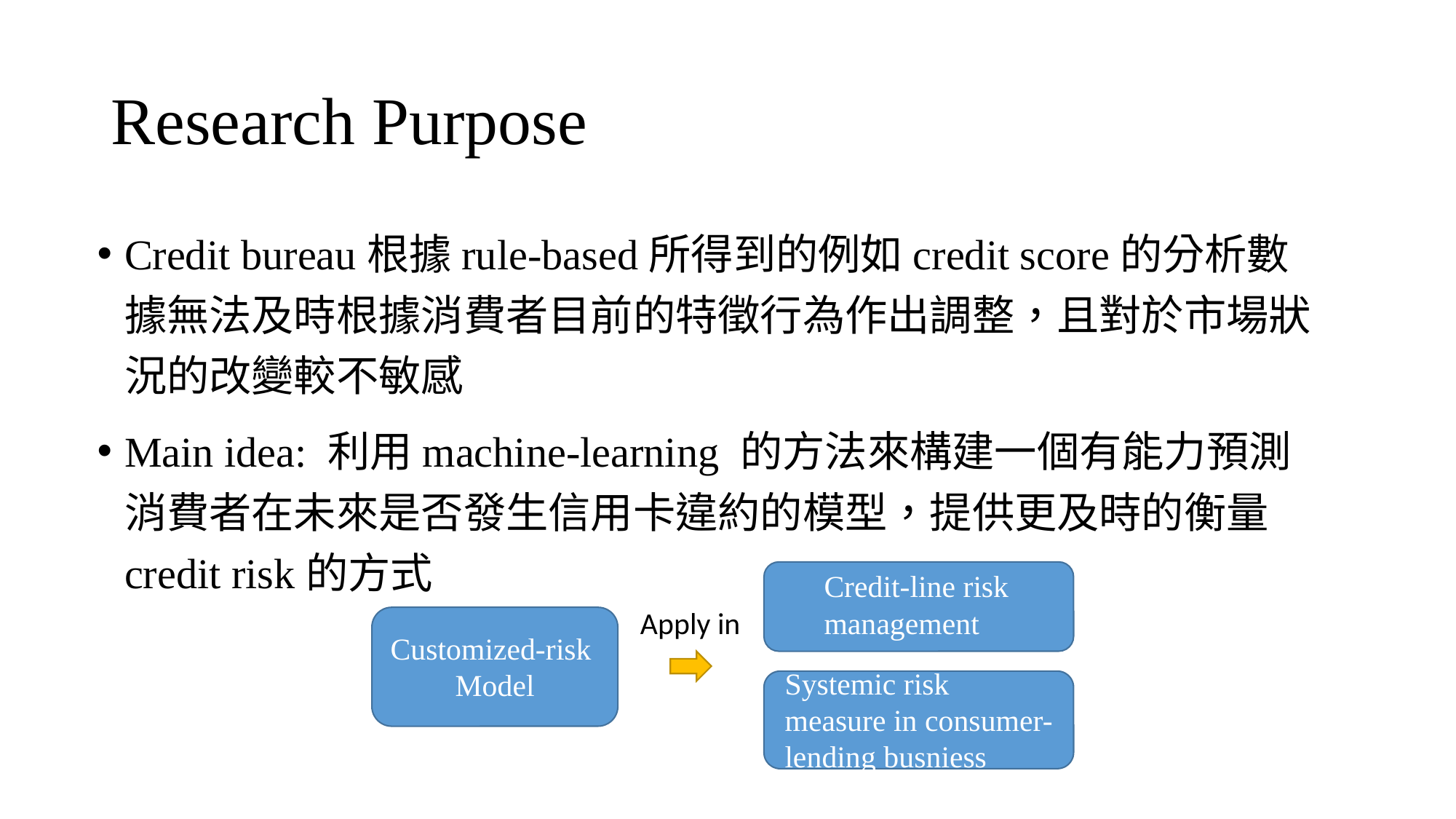

# Research Purpose
Credit bureau根據rule-based所得到的例如credit score的分析數據無法及時根據消費者目前的特徵行為作出調整，且對於市場狀況的改變較不敏感
Main idea: 利用machine-learning 的方法來構建一個有能力預測消費者在未來是否發生信用卡違約的模型，提供更及時的衡量credit risk的方式

Credit-line risk management
Apply in

Customized-risk
Model

Systemic risk
measure in consumer-lending busniess